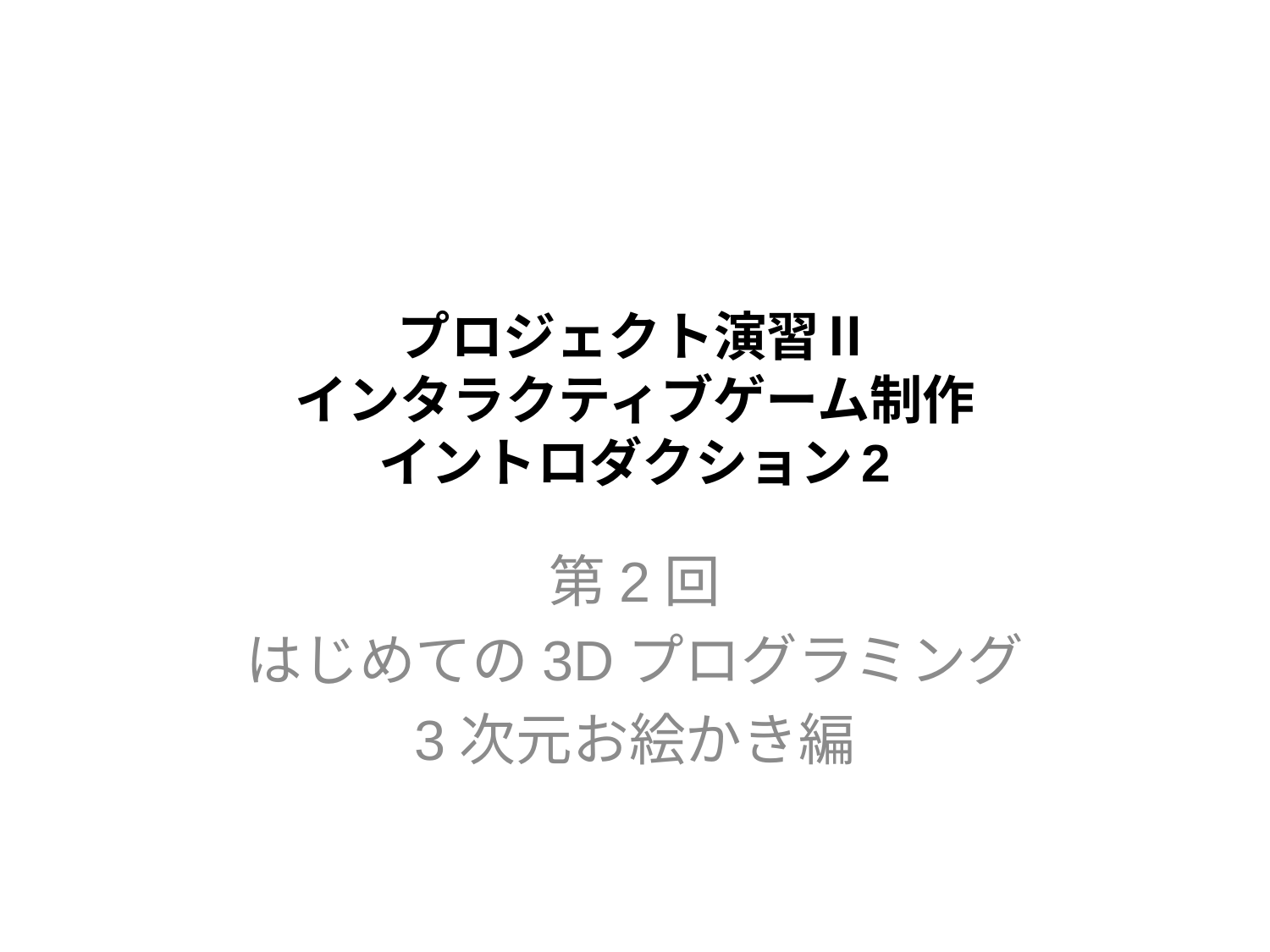

# プロジェクト演習Ⅱ インタラクティブゲーム制作 イントロダクション2
第2回
はじめての3Dプログラミング
3次元お絵かき編